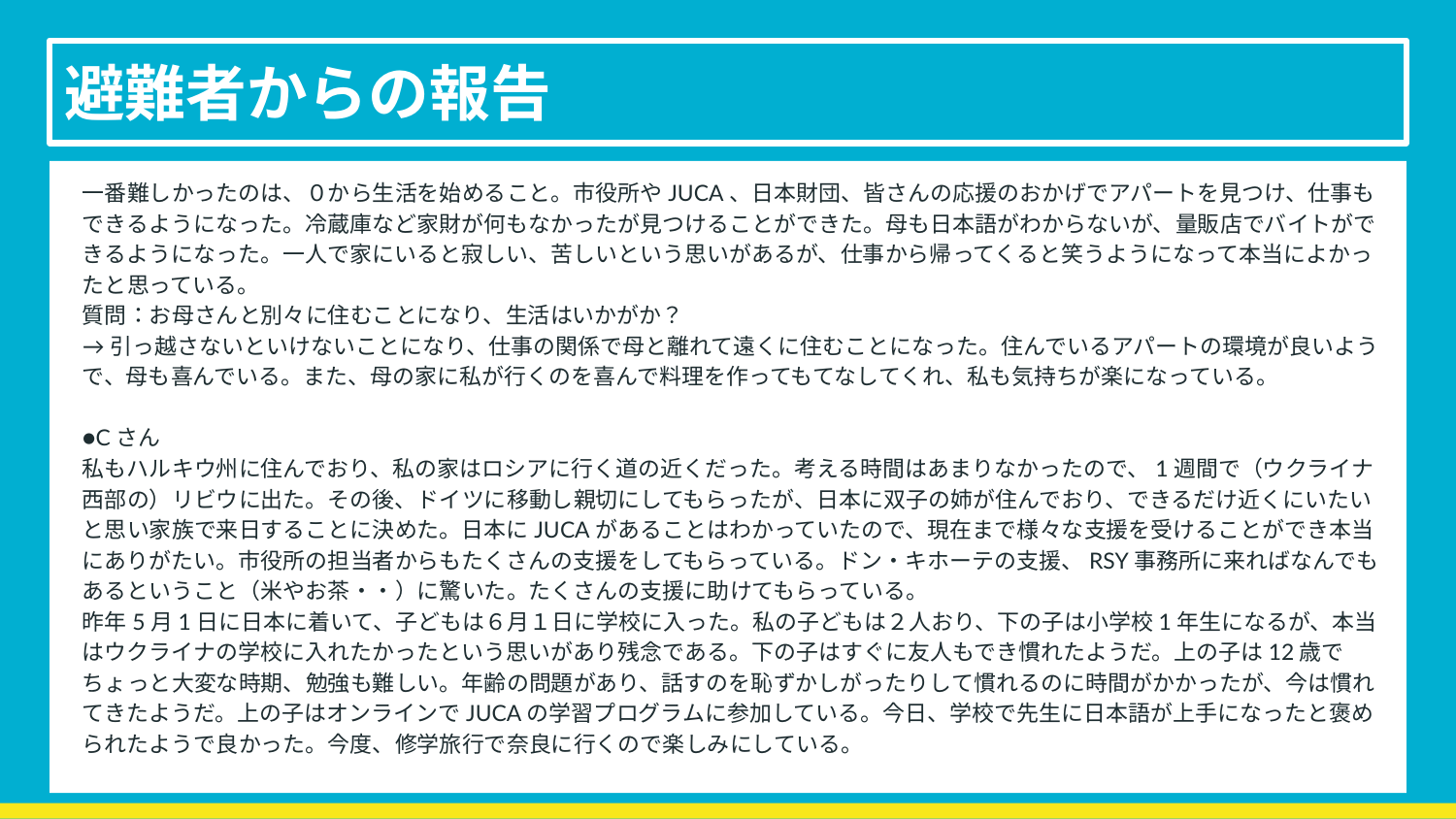

# 避難者からの報告
一番難しかったのは、０から生活を始めること。市役所やJUCA、日本財団、皆さんの応援のおかげでアパートを見つけ、仕事もできるようになった。冷蔵庫など家財が何もなかったが見つけることができた。母も日本語がわからないが、量販店でバイトができるようになった。一人で家にいると寂しい、苦しいという思いがあるが、仕事から帰ってくると笑うようになって本当によかったと思っている。
質問：お母さんと別々に住むことになり、生活はいかがか？
→引っ越さないといけないことになり、仕事の関係で母と離れて遠くに住むことになった。住んでいるアパートの環境が良いようで、母も喜んでいる。また、母の家に私が行くのを喜んで料理を作ってもてなしてくれ、私も気持ちが楽になっている。

●Cさん
私もハルキウ州に住んでおり、私の家はロシアに行く道の近くだった。考える時間はあまりなかったので、1週間で（ウクライナ西部の）リビウに出た。その後、ドイツに移動し親切にしてもらったが、日本に双子の姉が住んでおり、できるだけ近くにいたいと思い家族で来日することに決めた。日本にJUCAがあることはわかっていたので、現在まで様々な支援を受けることができ本当にありがたい。市役所の担当者からもたくさんの支援をしてもらっている。ドン・キホーテの支援、RSY事務所に来ればなんでもあるということ（米やお茶・・）に驚いた。たくさんの支援に助けてもらっている。
昨年5月1日に日本に着いて、子どもは６月１日に学校に入った。私の子どもは２人おり、下の子は小学校1年生になるが、本当はウクライナの学校に入れたかったという思いがあり残念である。下の子はすぐに友人もでき慣れたようだ。上の子は12歳でちょっと大変な時期、勉強も難しい。年齢の問題があり、話すのを恥ずかしがったりして慣れるのに時間がかかったが、今は慣れてきたようだ。上の子はオンラインでJUCAの学習プログラムに参加している。今日、学校で先生に日本語が上手になったと褒められたようで良かった。今度、修学旅行で奈良に行くので楽しみにしている。